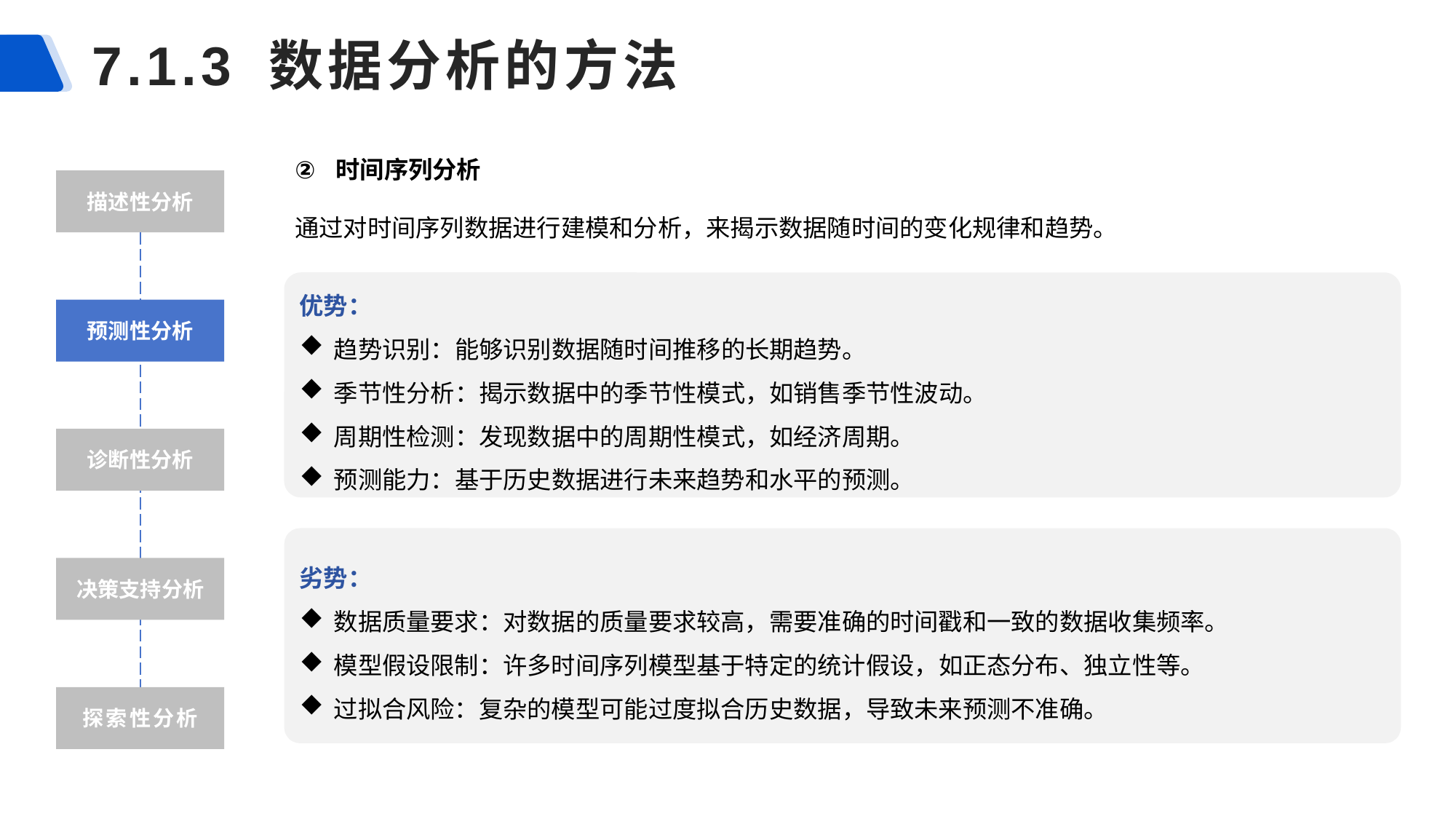

# 7.1.3 数据分析的方法
时间序列分析
通过对时间序列数据进行建模和分析，来揭示数据随时间的变化规律和趋势。
描述性分析
优势：
趋势识别：能够识别数据随时间推移的长期趋势。
季节性分析：揭示数据中的季节性模式，如销售季节性波动。
周期性检测：发现数据中的周期性模式，如经济周期。
预测能力：基于历史数据进行未来趋势和水平的预测。
预测性分析
诊断性分析
劣势：
数据质量要求：对数据的质量要求较高，需要准确的时间戳和一致的数据收集频率。
模型假设限制：许多时间序列模型基于特定的统计假设，如正态分布、独立性等。
过拟合风险：复杂的模型可能过度拟合历史数据，导致未来预测不准确。
决策支持分析
探索性分析